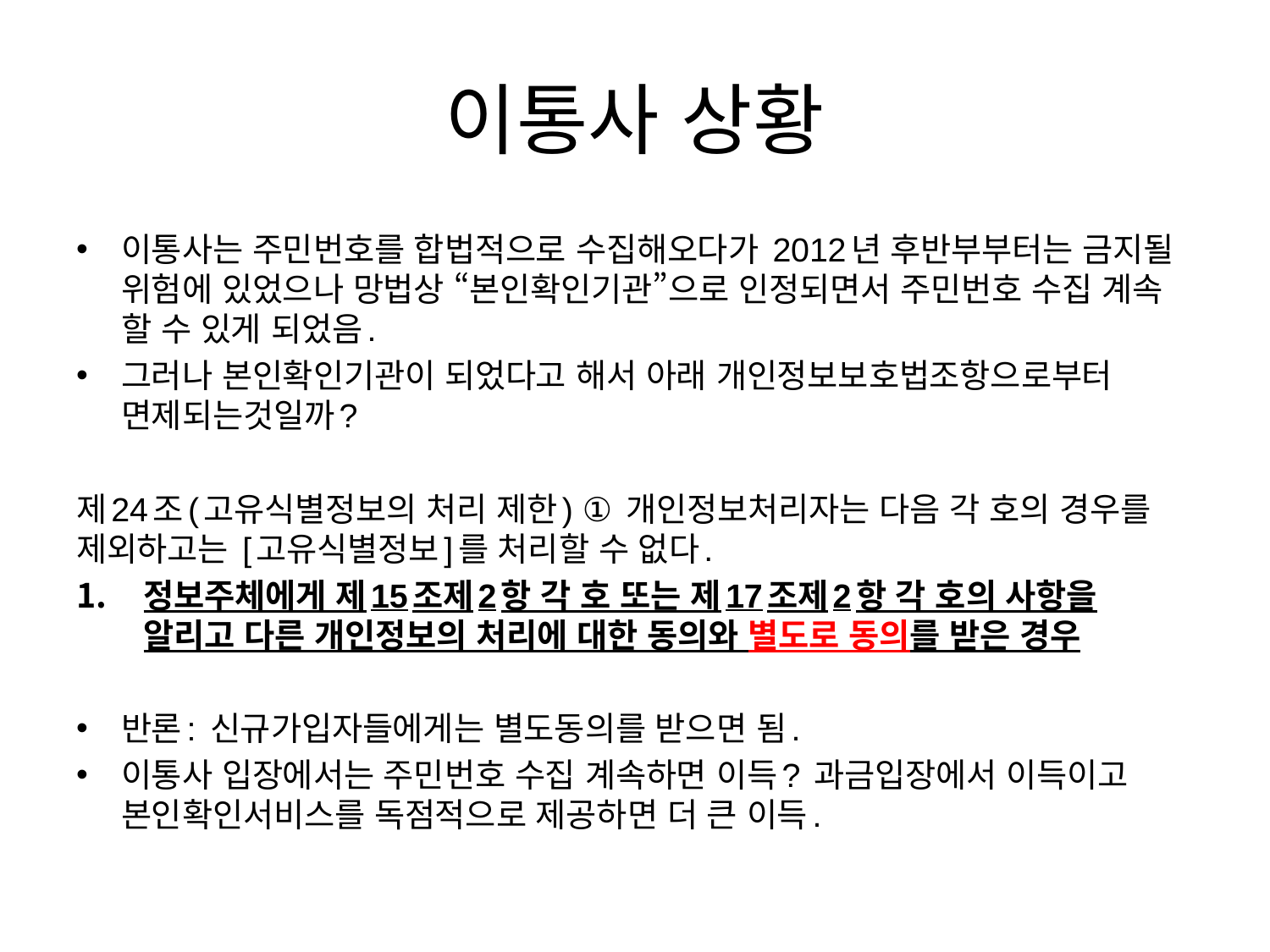

# 이통사 상황
이통사는 주민번호를 합법적으로 수집해오다가 2012년 후반부부터는 금지될 위험에 있었으나 망법상 “본인확인기관”으로 인정되면서 주민번호 수집 계속 할 수 있게 되었음.
그러나 본인확인기관이 되었다고 해서 아래 개인정보보호법조항으로부터 면제되는것일까?

제24조(고유식별정보의 처리 제한) ① 개인정보처리자는 다음 각 호의 경우를 제외하고는 [고유식별정보]를 처리할 수 없다.
정보주체에게 제15조제2항 각 호 또는 제17조제2항 각 호의 사항을 알리고 다른 개인정보의 처리에 대한 동의와 별도로 동의를 받은 경우

반론: 신규가입자들에게는 별도동의를 받으면 됨.
이통사 입장에서는 주민번호 수집 계속하면 이득? 과금입장에서 이득이고 본인확인서비스를 독점적으로 제공하면 더 큰 이득.